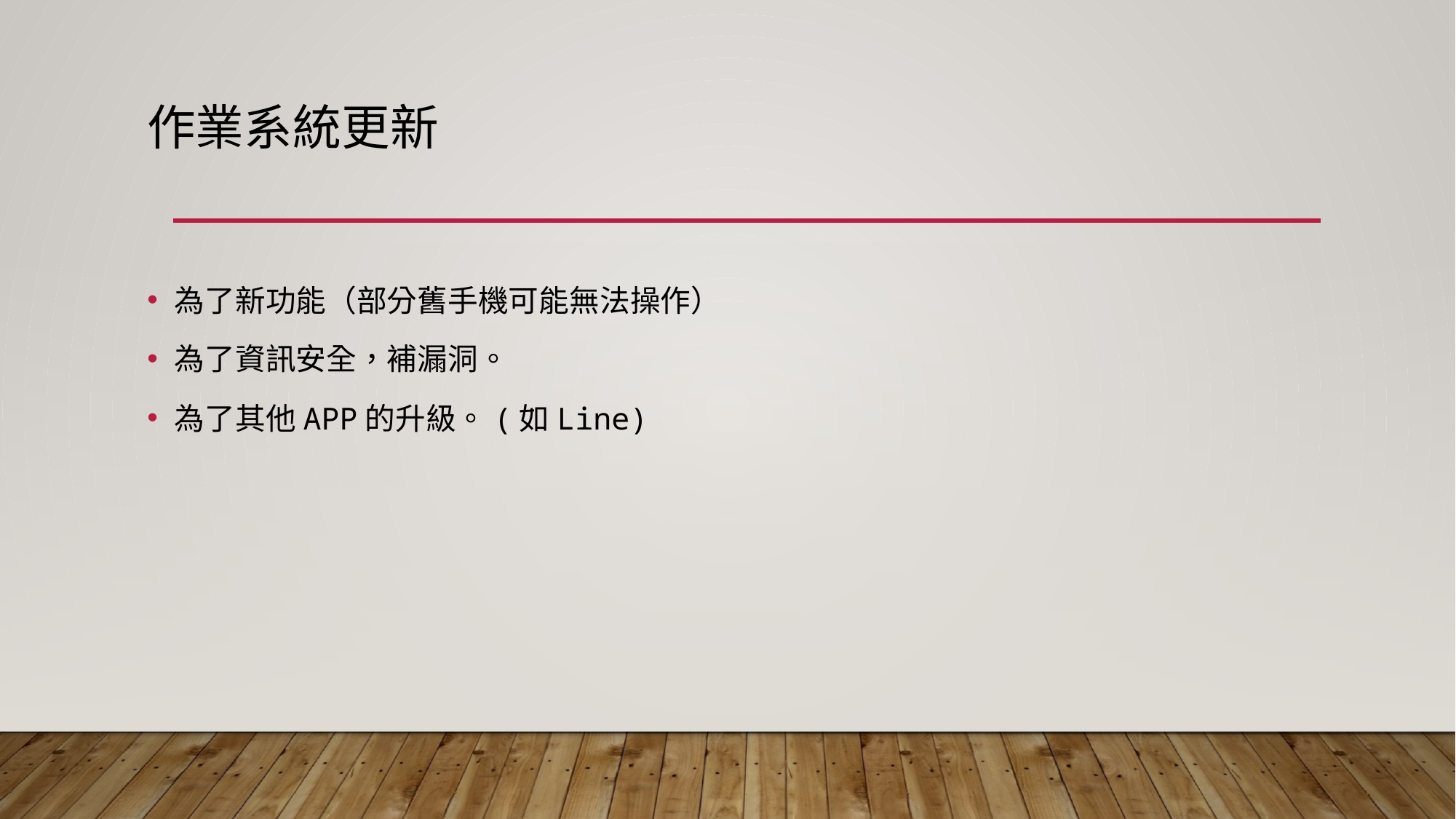

# 作業系統更新
為了新功能（部分舊手機可能無法操作）
為了資訊安全，補漏洞。
為了其他APP的升級。(如Line)